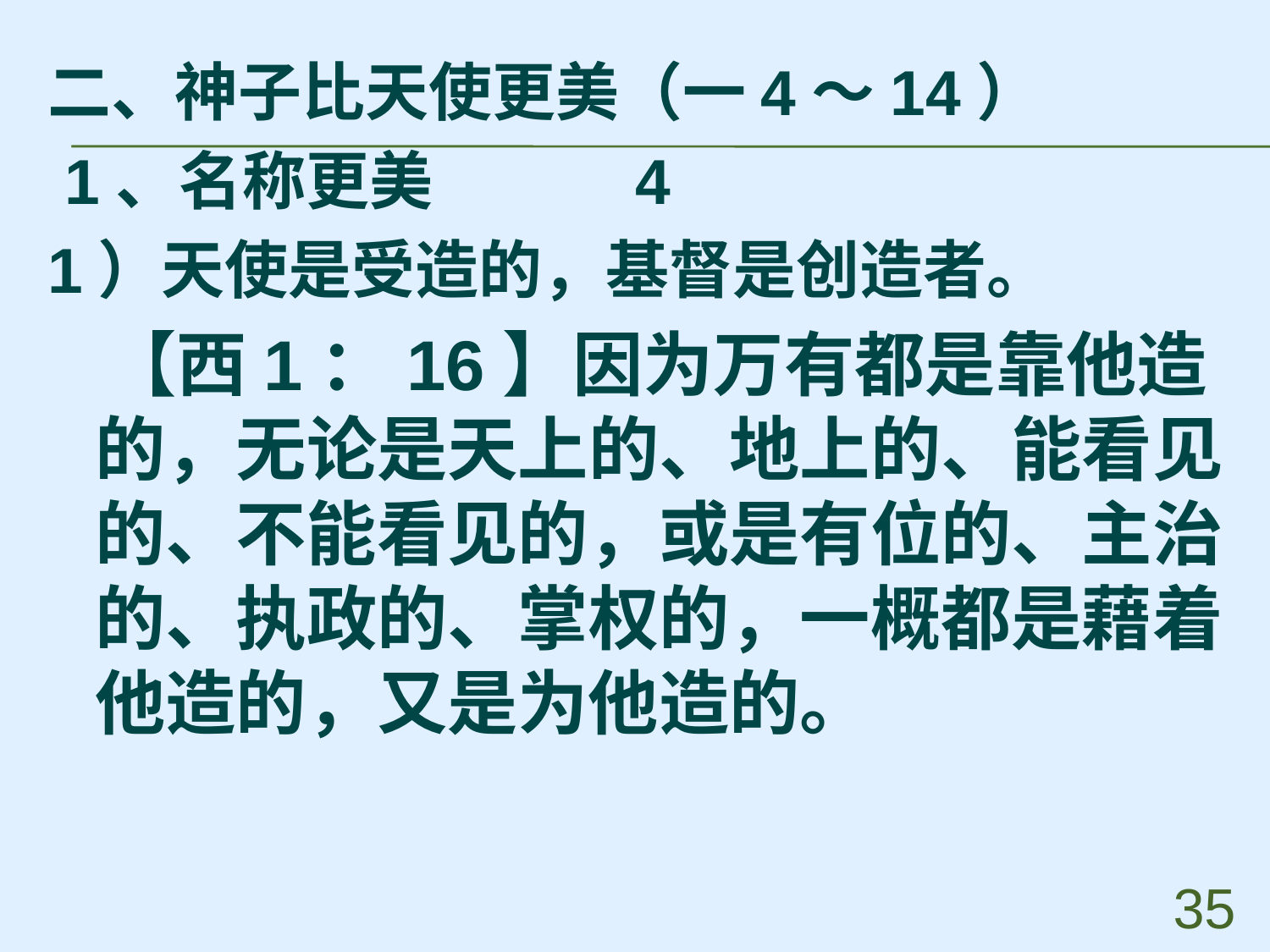

二、神子比天使更美（一4～14）
 1、名称更美             4
1）天使是受造的，基督是创造者。
   【西1：16】因为万有都是靠他造的，无论是天上的、地上的、能看见的、不能看见的，或是有位的、主治的、执政的、掌权的，一概都是藉着他造的，又是为他造的。
35